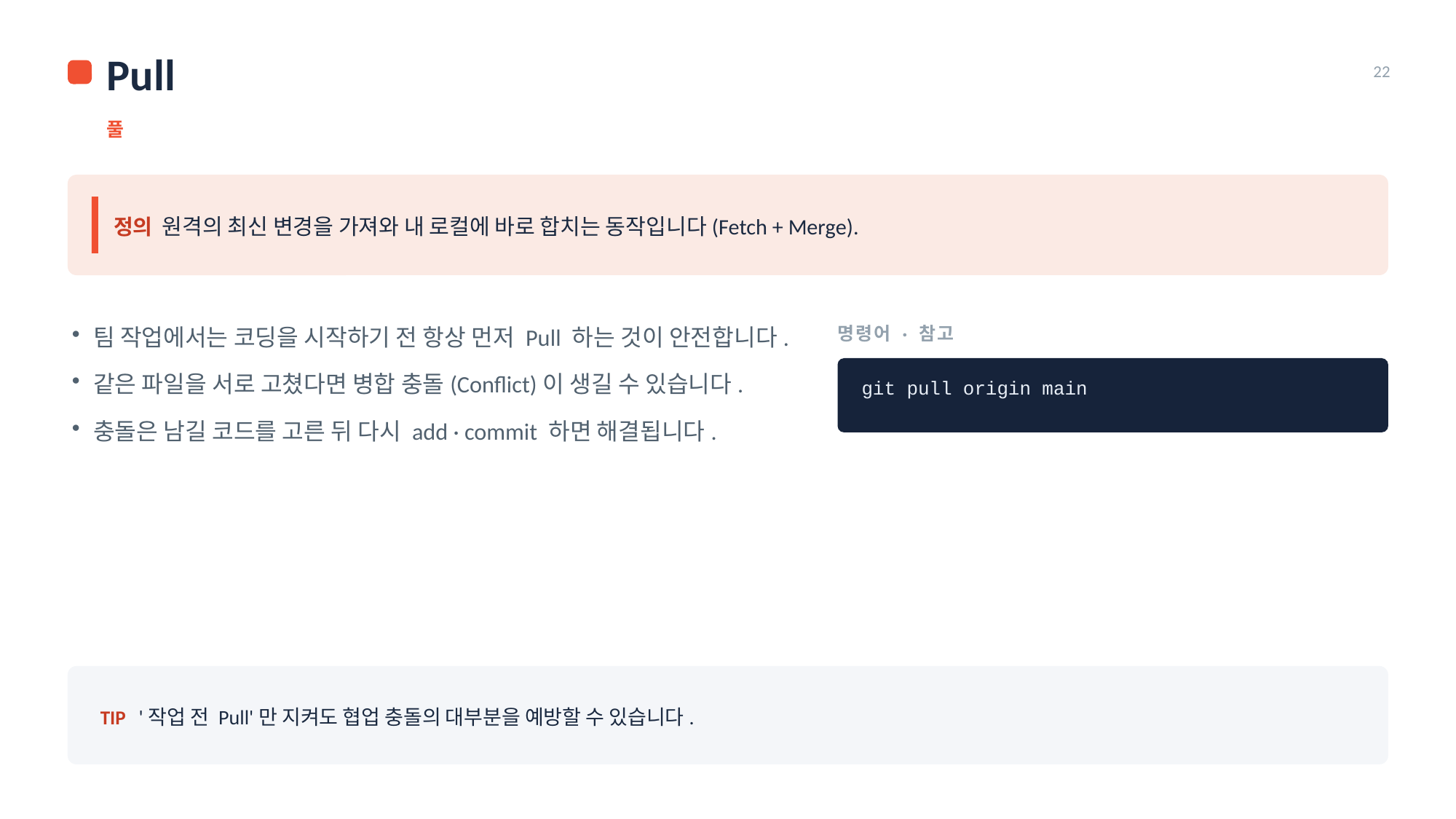

Pull
22

풀

정의  원격의 최신 변경을 가져와 내 로컬에 바로 합치는 동작입니다(Fetch + Merge).

명령어 · 참고
팀 작업에서는 코딩을 시작하기 전 항상 먼저 Pull 하는 것이 안전합니다.
같은 파일을 서로 고쳤다면 병합 충돌(Conflict)이 생길 수 있습니다.
충돌은 남길 코드를 고른 뒤 다시 add · commit 하면 해결됩니다.

git pull origin main

TIP   '작업 전 Pull'만 지켜도 협업 충돌의 대부분을 예방할 수 있습니다.